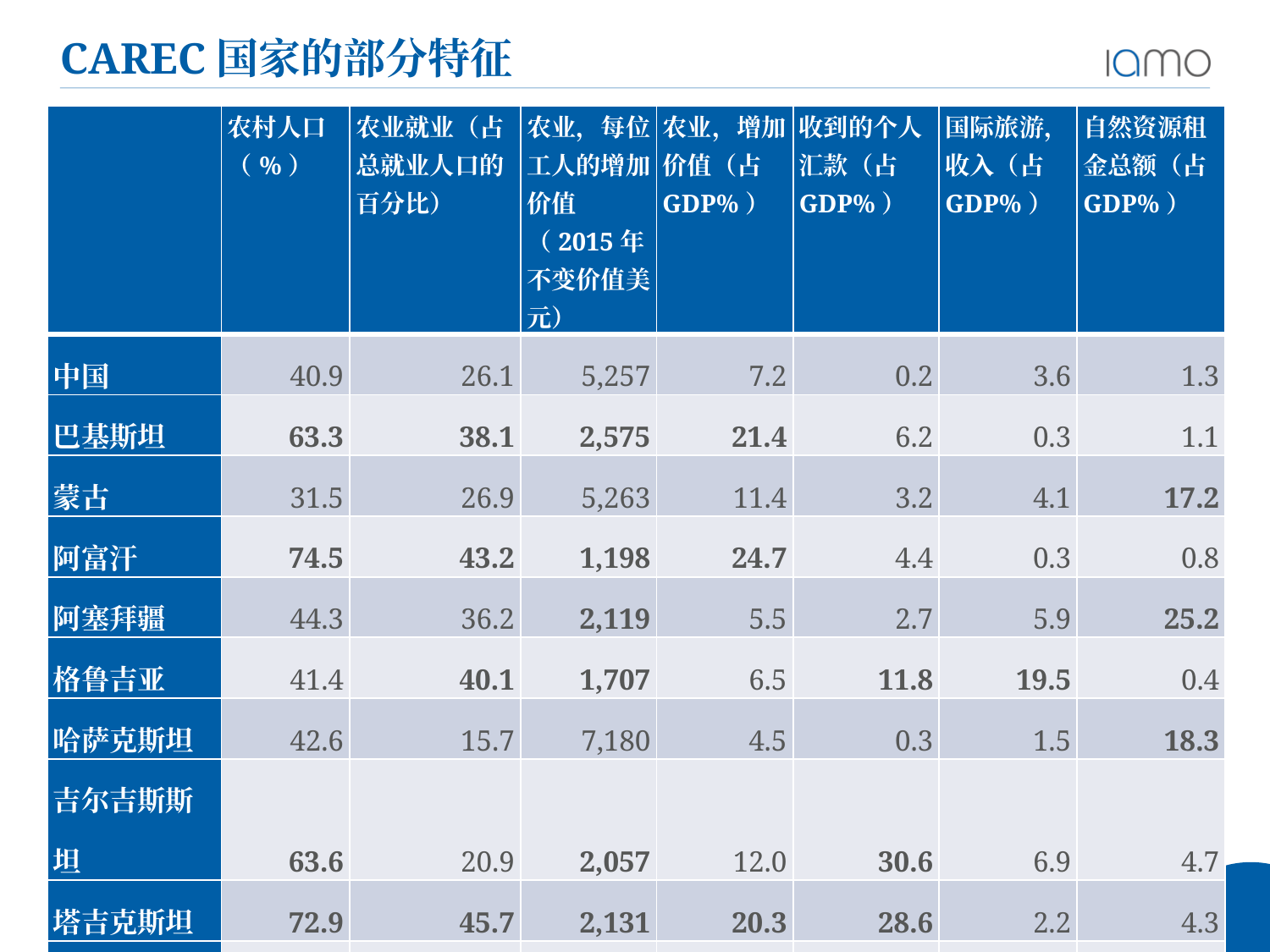

# CAREC国家的部分特征
|  | 农村人口（%） | 农业就业（占总就业人口的百分比） | 农业，每位工人的增加价值（2015年不变价值美元） | 农业，增加价值（占GDP%） | 收到的个人汇款（占GDP%） | 国际旅游，收入（占GDP%） | 自然资源租金总额（占GDP%） |
| --- | --- | --- | --- | --- | --- | --- | --- |
| 中国 | 40.9 | 26.1 | 5,257 | 7.2 | 0.2 | 3.6 | 1.3 |
| 巴基斯坦 | 63.3 | 38.1 | 2,575 | 21.4 | 6.2 | 0.3 | 1.1 |
| 蒙古 | 31.5 | 26.9 | 5,263 | 11.4 | 3.2 | 4.1 | 17.2 |
| 阿富汗 | 74.5 | 43.2 | 1,198 | 24.7 | 4.4 | 0.3 | 0.8 |
| 阿塞拜疆 | 44.3 | 36.2 | 2,119 | 5.5 | 2.7 | 5.9 | 25.2 |
| 格鲁吉亚 | 41.4 | 40.1 | 1,707 | 6.5 | 11.8 | 19.5 | 0.4 |
| 哈萨克斯坦 | 42.6 | 15.7 | 7,180 | 4.5 | 0.3 | 1.5 | 18.3 |
| 吉尔吉斯斯坦 | 63.6 | 20.9 | 2,057 | 12.0 | 30.6 | 6.9 | 4.7 |
| 塔吉克斯坦 | 72.9 | 45.7 | 2,131 | 20.3 | 28.6 | 2.2 | 4.3 |
| 土库曼斯坦 | 48.4 | 21.7 | 无数据 | 11.0 | 0.0 | 0.0 | 19.4 |
| 乌兹别克斯坦 | 49.5 | 26.5 | 7,527 | 26.7 | 13.4 | 2.2 | 14.2 |
注：所有数值均为2017年—2019年平均值。
资料来源：世界发展指标（2022年）。
5